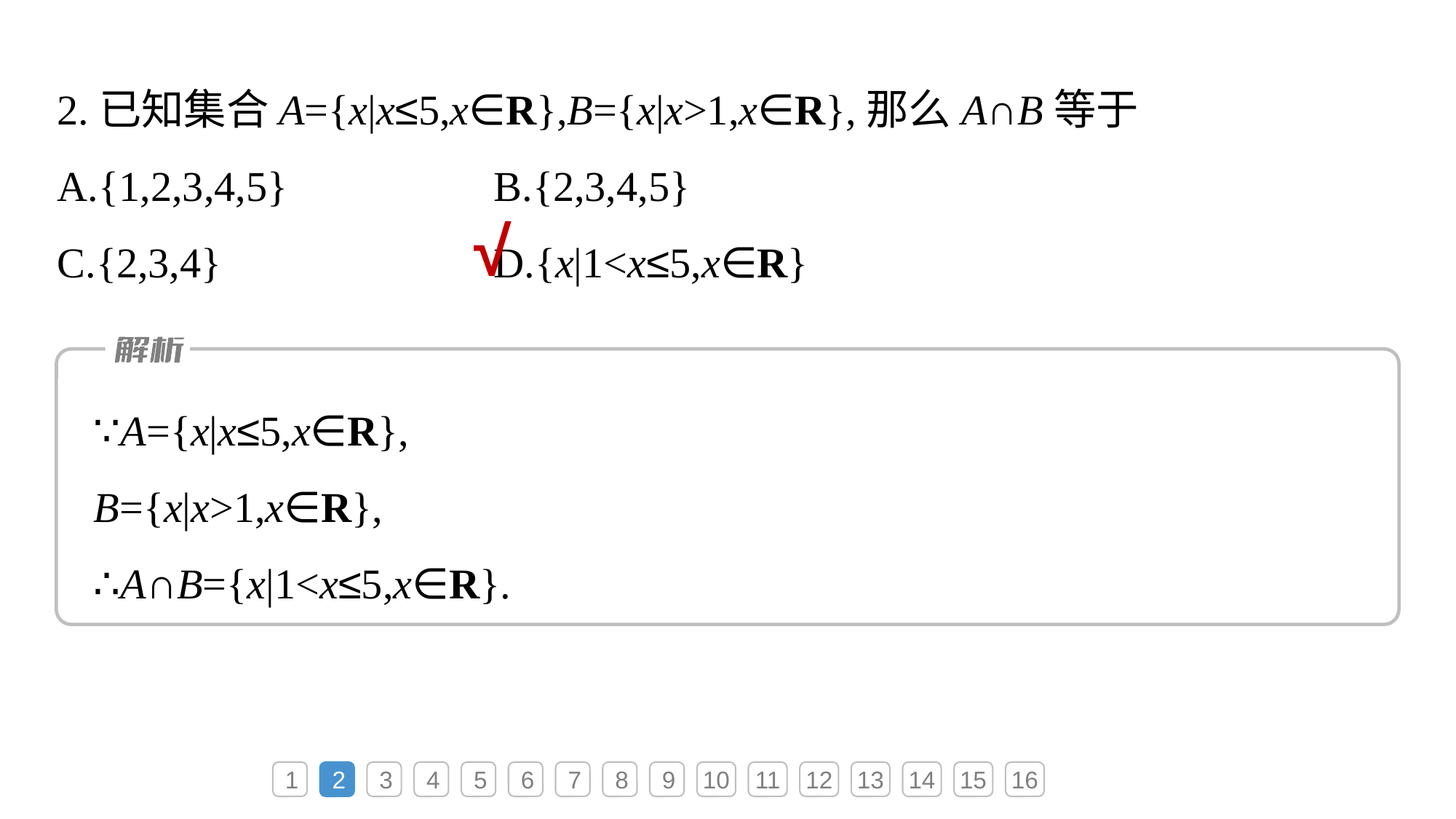

2.已知集合A={x|x≤5,x∈R},B={x|x>1,x∈R},那么A∩B等于
A.{1,2,3,4,5}			B.{2,3,4,5}
C.{2,3,4}			D.{x|1<x≤5,x∈R}
√

∵A={x|x≤5,x∈R},
B={x|x>1,x∈R},
∴A∩B={x|1<x≤5,x∈R}.
1
2
3
4
5
6
7
8
9
10
11
12
13
14
15
16